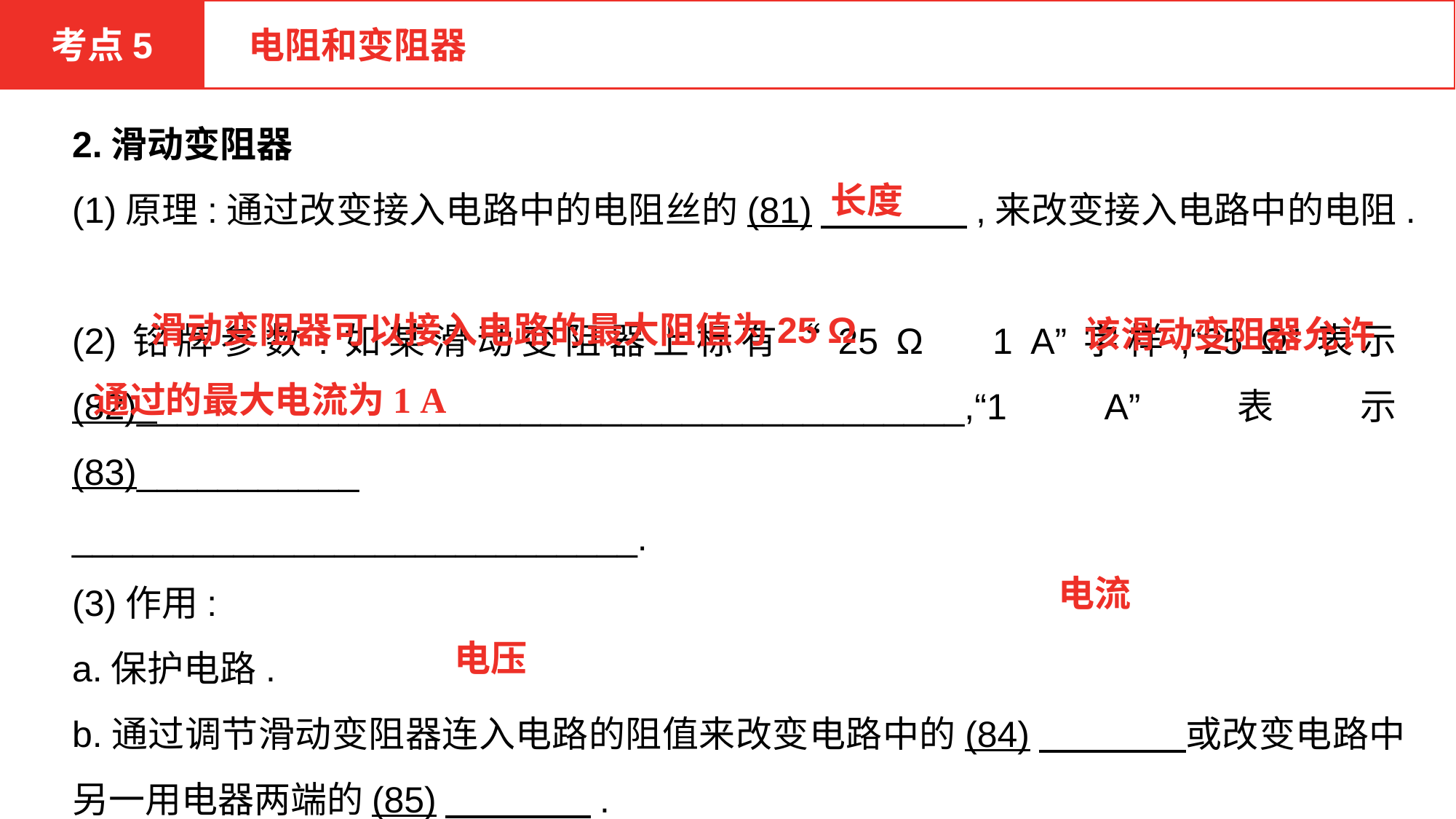

考点5
  电阻和变阻器
2.滑动变阻器
(1)原理:通过改变接入电路中的电阻丝的(81)　　　　,来改变接入电路中的电阻.
(2)铭牌参数:如某滑动变阻器上标有“25 Ω　1 A”字样,“25 Ω”表示(82)_________________________________________,“1 A”表示(83)___________
____________________________.
(3)作用:
a.保护电路.
b.通过调节滑动变阻器连入电路的阻值来改变电路中的(84)　　　　或改变电路中另一用电器两端的(85)　　　　.
长度
                                                                                                                        该滑动变阻器允许通过的最大电流为1 A
滑动变阻器可以接入电路的最大阻值为25 Ω
电流
电压